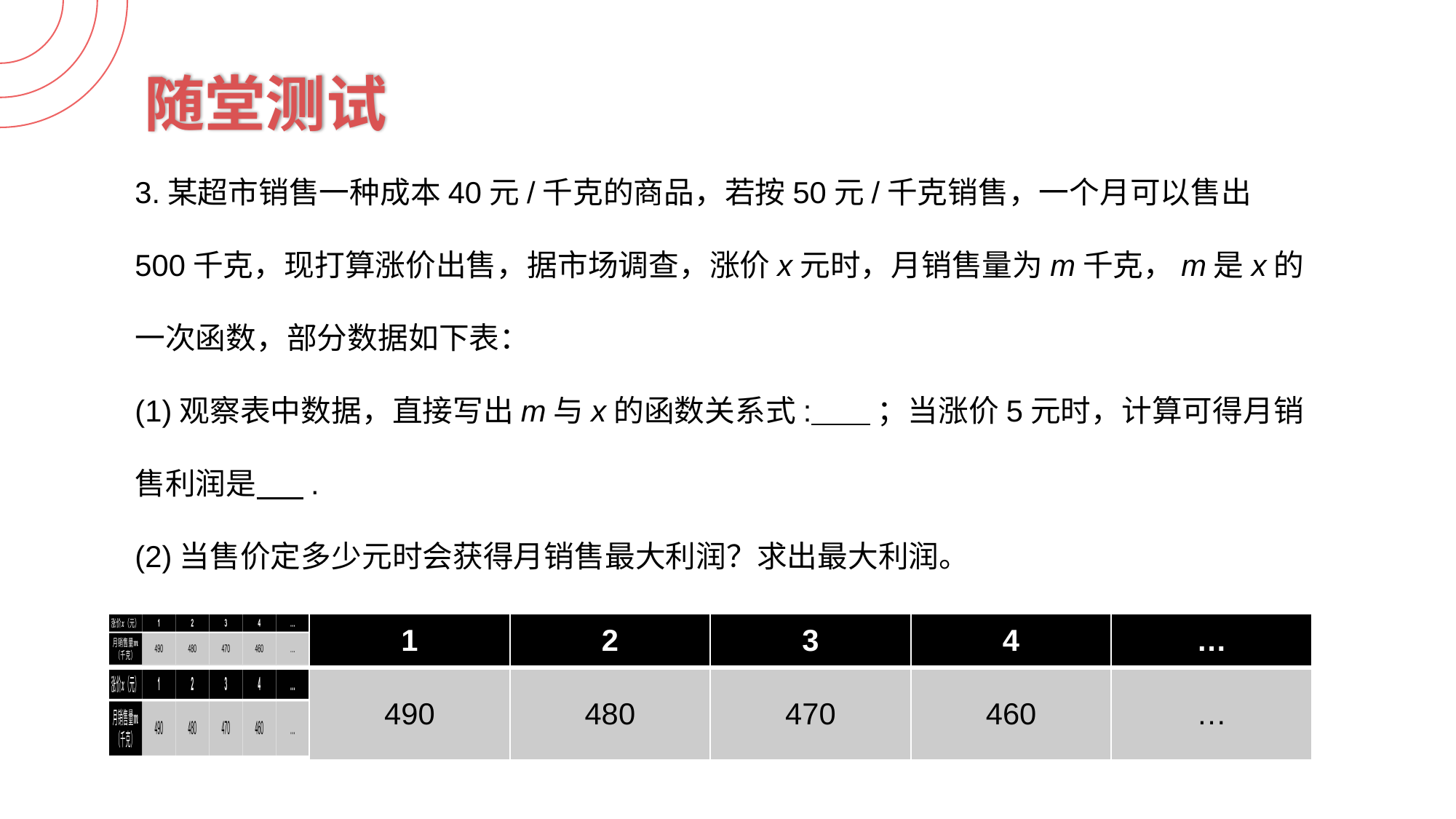

随堂测试
3.某超市销售一种成本40元/千克的商品，若按50元/千克销售，一个月可以售出500千克，现打算涨价出售，据市场调查，涨价x元时，月销售量为m千克，m是x的一次函数，部分数据如下表：
(1)观察表中数据，直接写出m与x的函数关系式:       ；当涨价5元时，计算可得月销售利润是       .
(2)当售价定多少元时会获得月销售最大利润？求出最大利润。
|  | 1 | 2 | 3 | 4 | … |
| --- | --- | --- | --- | --- | --- |
|  | 490 | 480 | 470 | 460 | … |